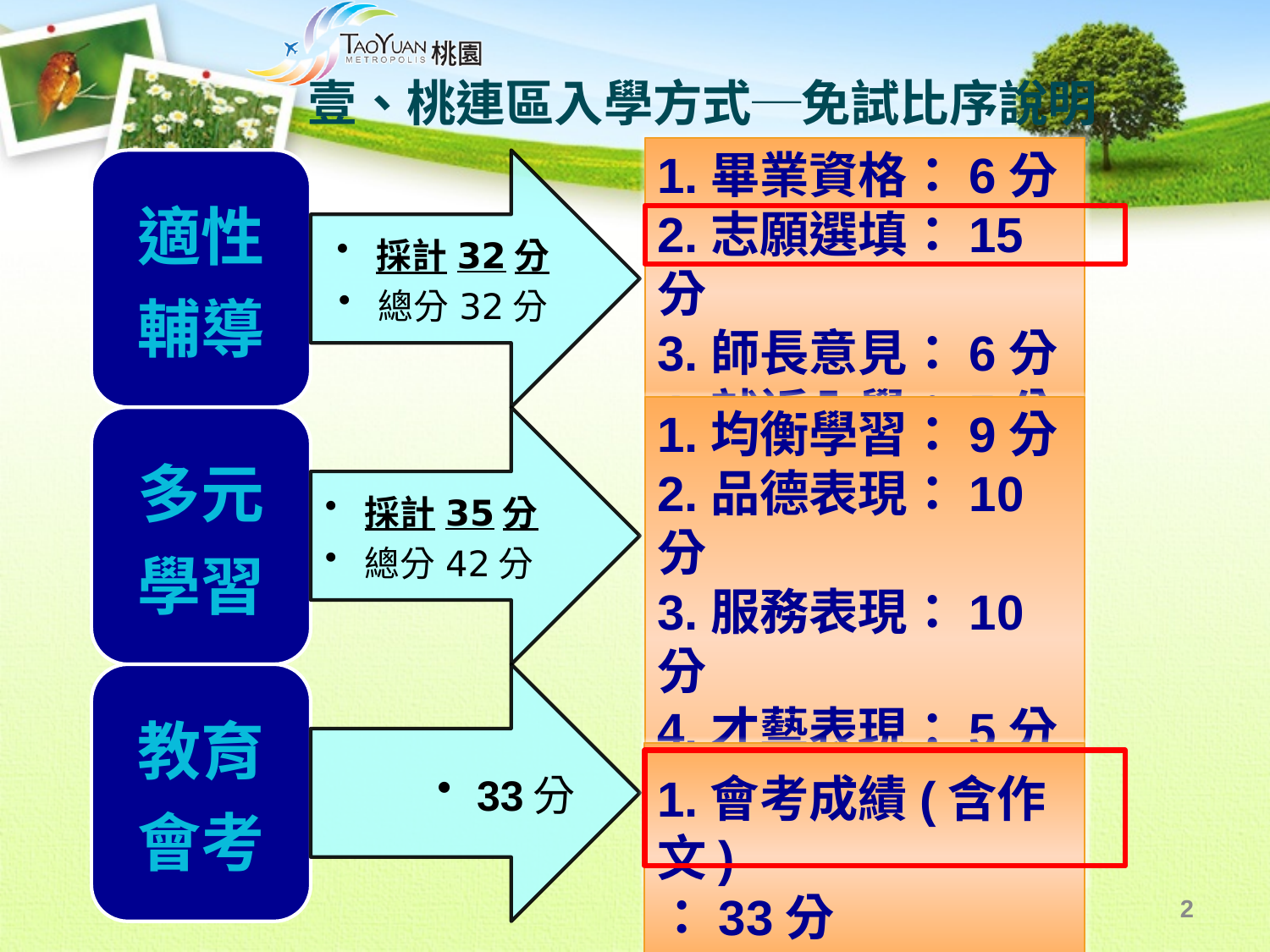

壹、桃連區入學方式─免試比序說明
1.畢業資格：6分
2.志願選填：15分
3.師長意見：6分
4.就近入學：5分
適性輔導
多元學習
採計32分
採計35分
教育會考
33分
總分32分
總分42分

1.均衡學習：9分
2.品德表現：10分
3.服務表現：10分
4.才藝表現：5分
5.體適能：6分
6.本土語言：2分

1.會考成績(含作文)
：33分
2